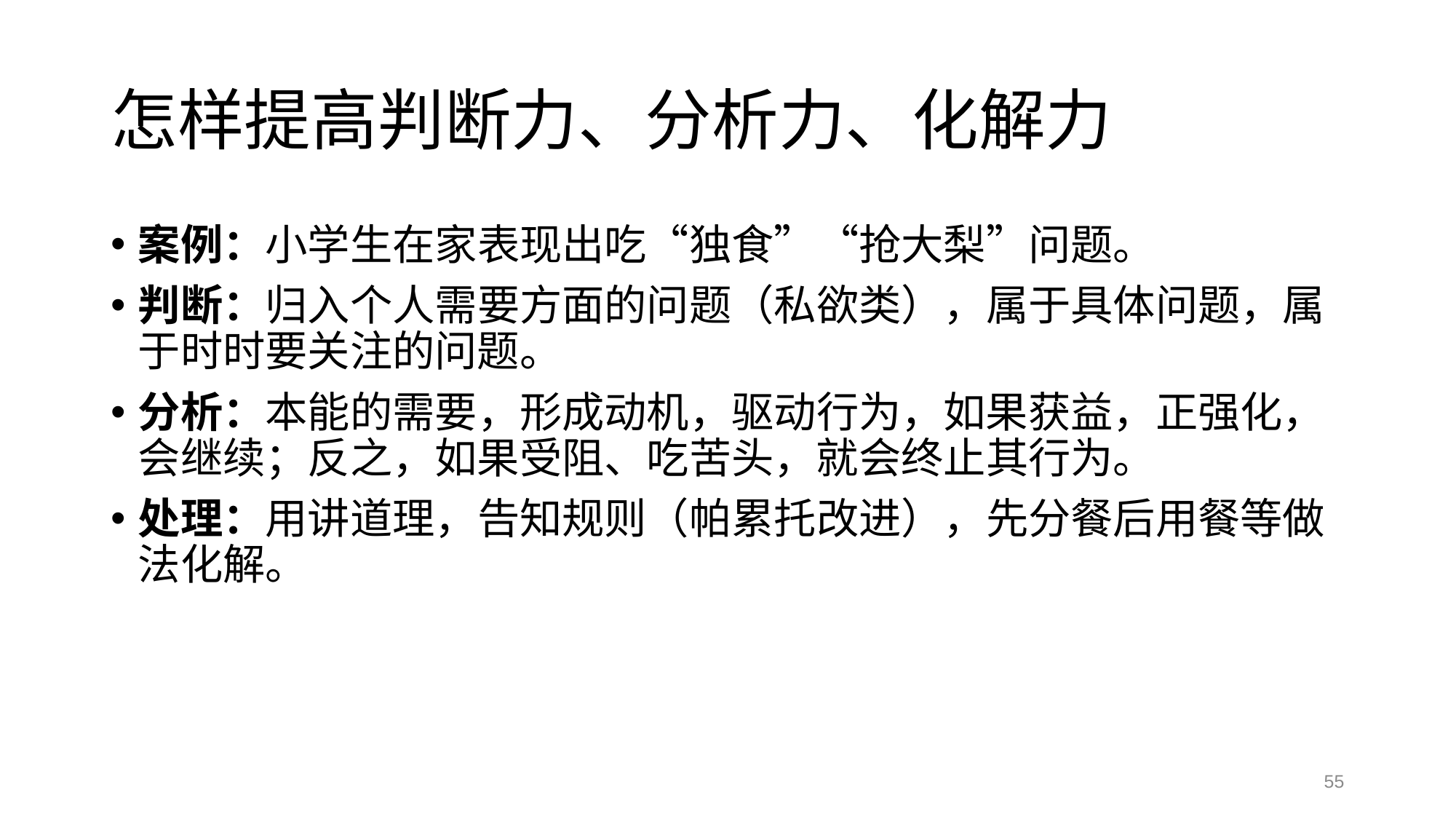

# 怎样提高判断力、分析力、化解力
案例：小学生在家表现出吃“独食”“抢大梨”问题。
判断：归入个人需要方面的问题（私欲类），属于具体问题，属于时时要关注的问题。
分析：本能的需要，形成动机，驱动行为，如果获益，正强化，会继续；反之，如果受阻、吃苦头，就会终止其行为。
处理：用讲道理，告知规则（帕累托改进），先分餐后用餐等做法化解。
55